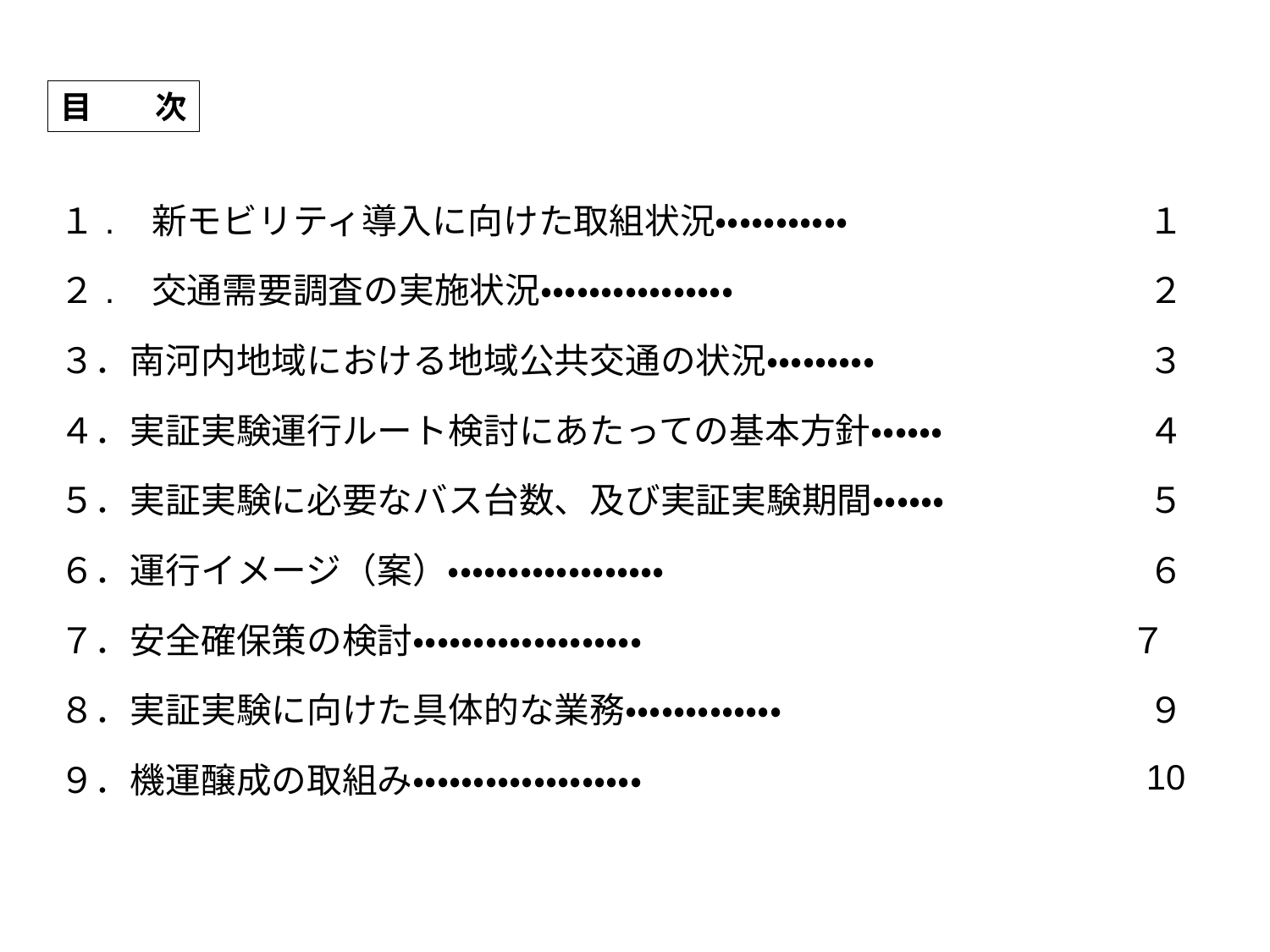

目　　次
| １. 新モビリティ導入に向けた取組状況・・・・・・・・・・・ | １ |
| --- | --- |
| ２. 交通需要調査の実施状況・・・・・・・・・・・・・・・・ | ２ |
| ３．南河内地域における地域公共交通の状況・・・・・・・・・ | ３ |
| ４．実証実験運行ルート検討にあたっての基本方針・・・・・・ | ４ |
| ５．実証実験に必要なバス台数、及び実証実験期間・・・・・・ | ５ |
| ６．運行イメージ（案）・・・・・・・・・・・・・・・・・・ | ６ |
| ７．安全確保策の検討・・・・・・・・・・・・・・・・・・・ | ７ |
| ８．実証実験に向けた具体的な業務・・・・・・・・・・・・・ | ９ |
| ９．機運醸成の取組み・・・・・・・・・・・・・・・・・・・ | 10 |
|  |  |